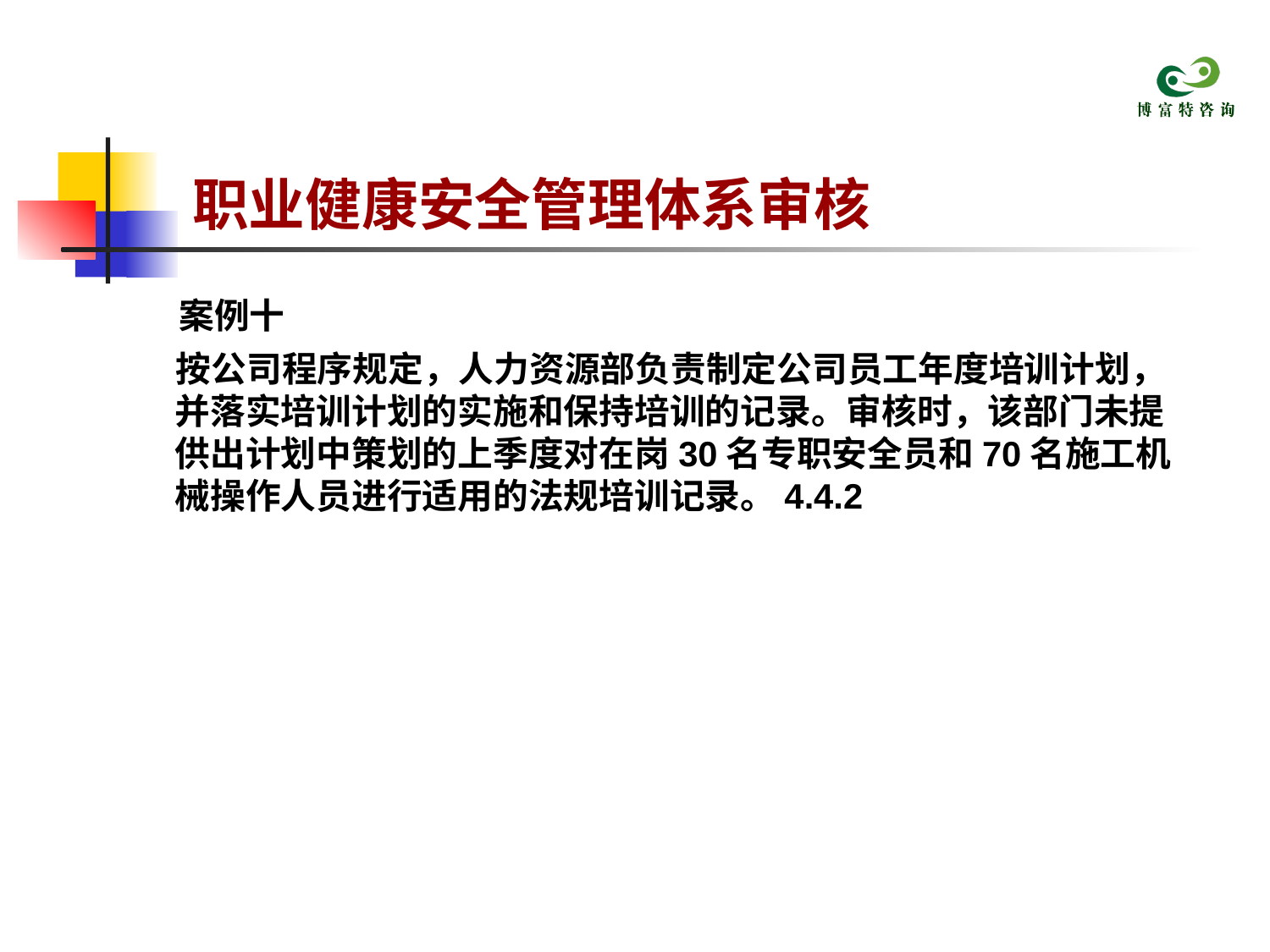

# 职业健康安全管理体系审核
   案例十
     按公司程序规定，人力资源部负责制定公司员工年度培训计划，并落实培训计划的实施和保持培训的记录。审核时，该部门未提供出计划中策划的上季度对在岗30名专职安全员和70名施工机械操作人员进行适用的法规培训记录。4.4.2

163